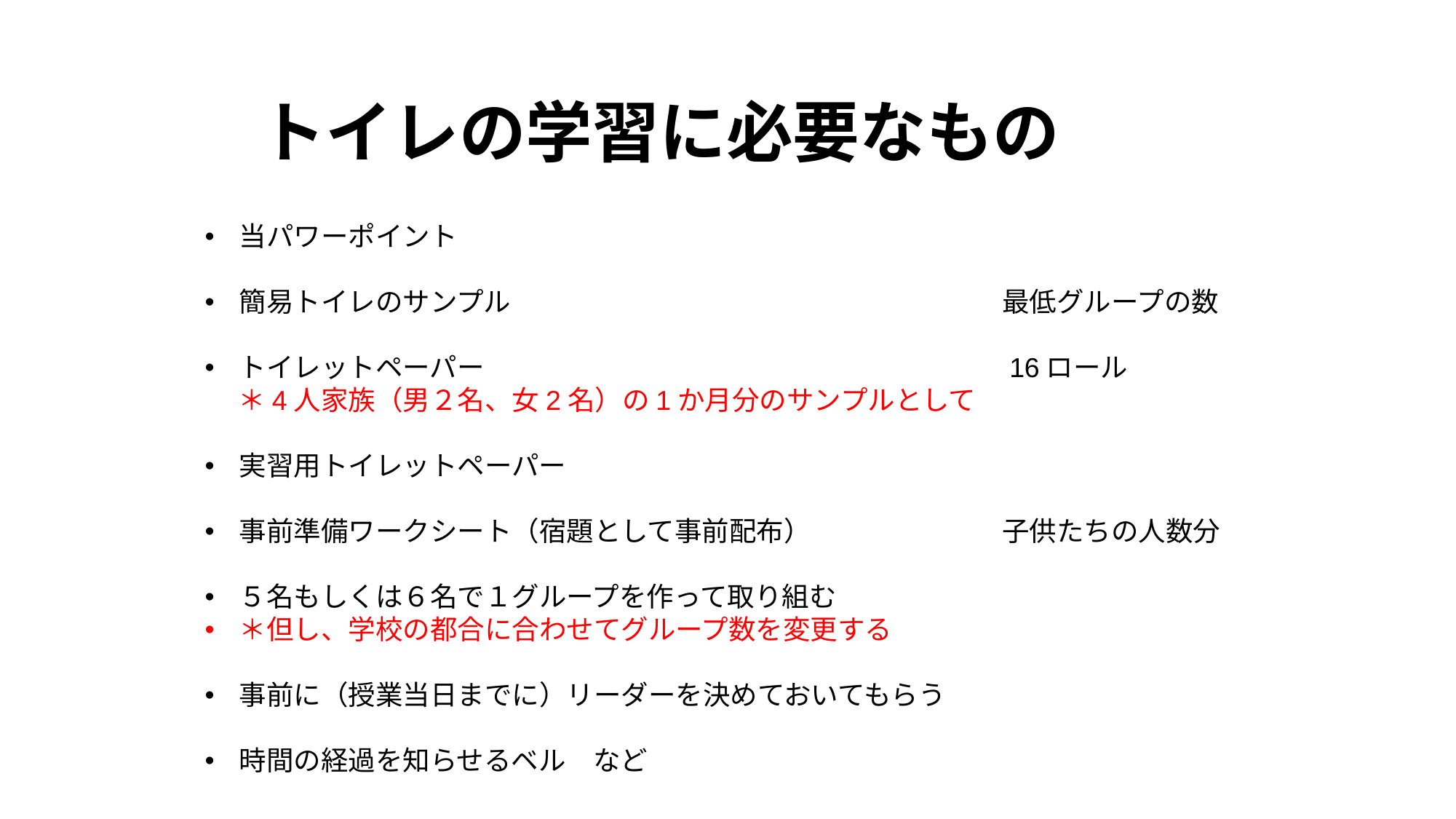

# トイレの学習に必要なもの
当パワーポイント

簡易トイレのサンプル　　　　　　　　　　　　　　　　　　最低グループの数

トイレットペーパー　　　　　　　　　　　　　　　　　　　16ロール
　 ＊4人家族（男２名、女2名）の1か月分のサンプルとして

実習用トイレットペーパー

事前準備ワークシート（宿題として事前配布）　　　　　　　子供たちの人数分

５名もしくは６名で１グループを作って取り組む
＊但し、学校の都合に合わせてグループ数を変更する

事前に（授業当日までに）リーダーを決めておいてもらう

時間の経過を知らせるベル　など